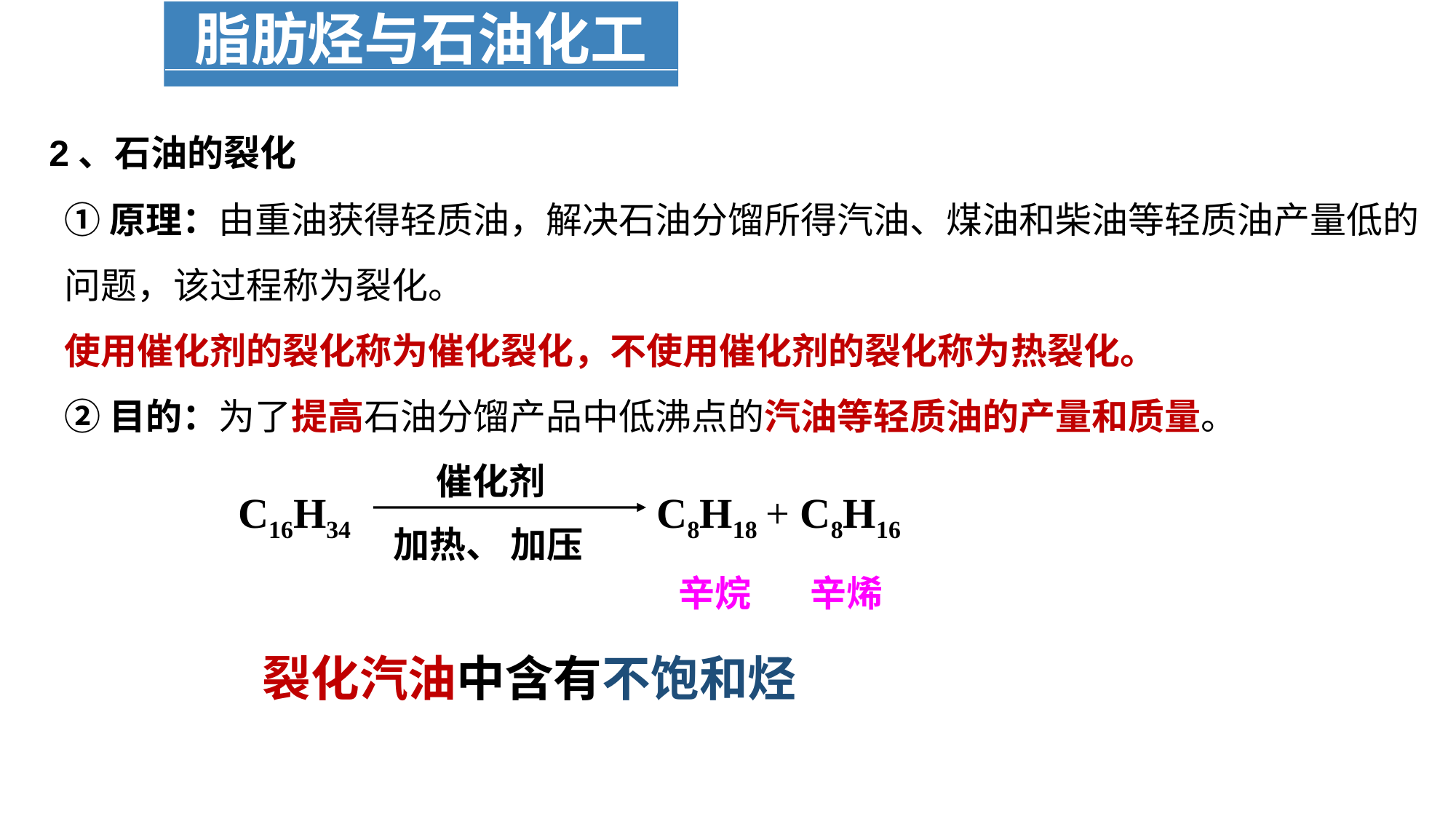

脂肪烃与石油化工
2、石油的裂化
①原理：由重油获得轻质油，解决石油分馏所得汽油、煤油和柴油等轻质油产量低的问题，该过程称为裂化。
使用催化剂的裂化称为催化裂化，不使用催化剂的裂化称为热裂化。
②目的：为了提高石油分馏产品中低沸点的汽油等轻质油的产量和质量。
  催化剂

加热、 加压
C16H34
C8H18
  辛烷
+ C8H16
      辛烯
裂化汽油中含有不饱和烃